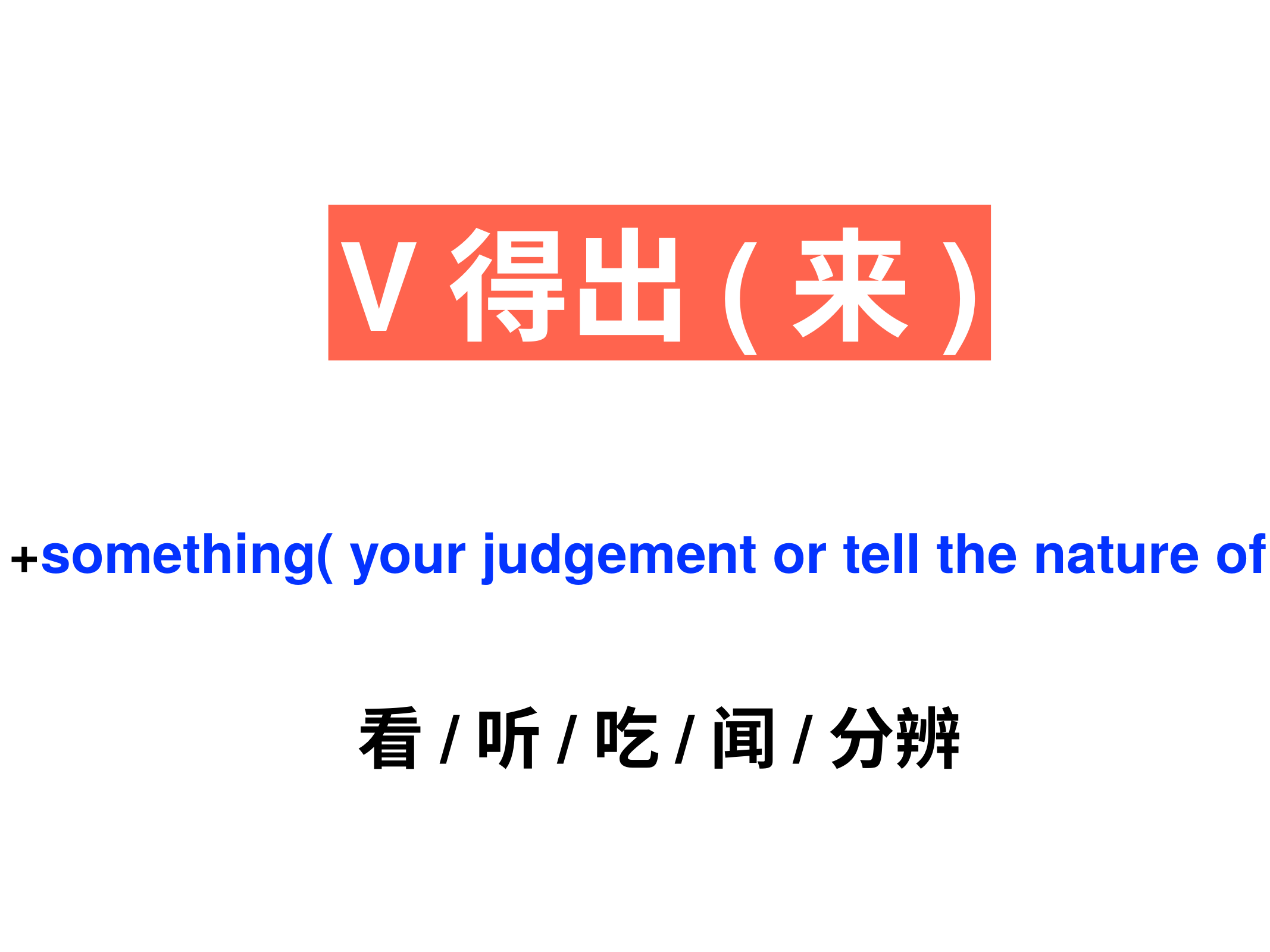

V得出(来)
*S+V得出来+something( your judgement or tell the nature of something)
看/听/吃/闻/分辨